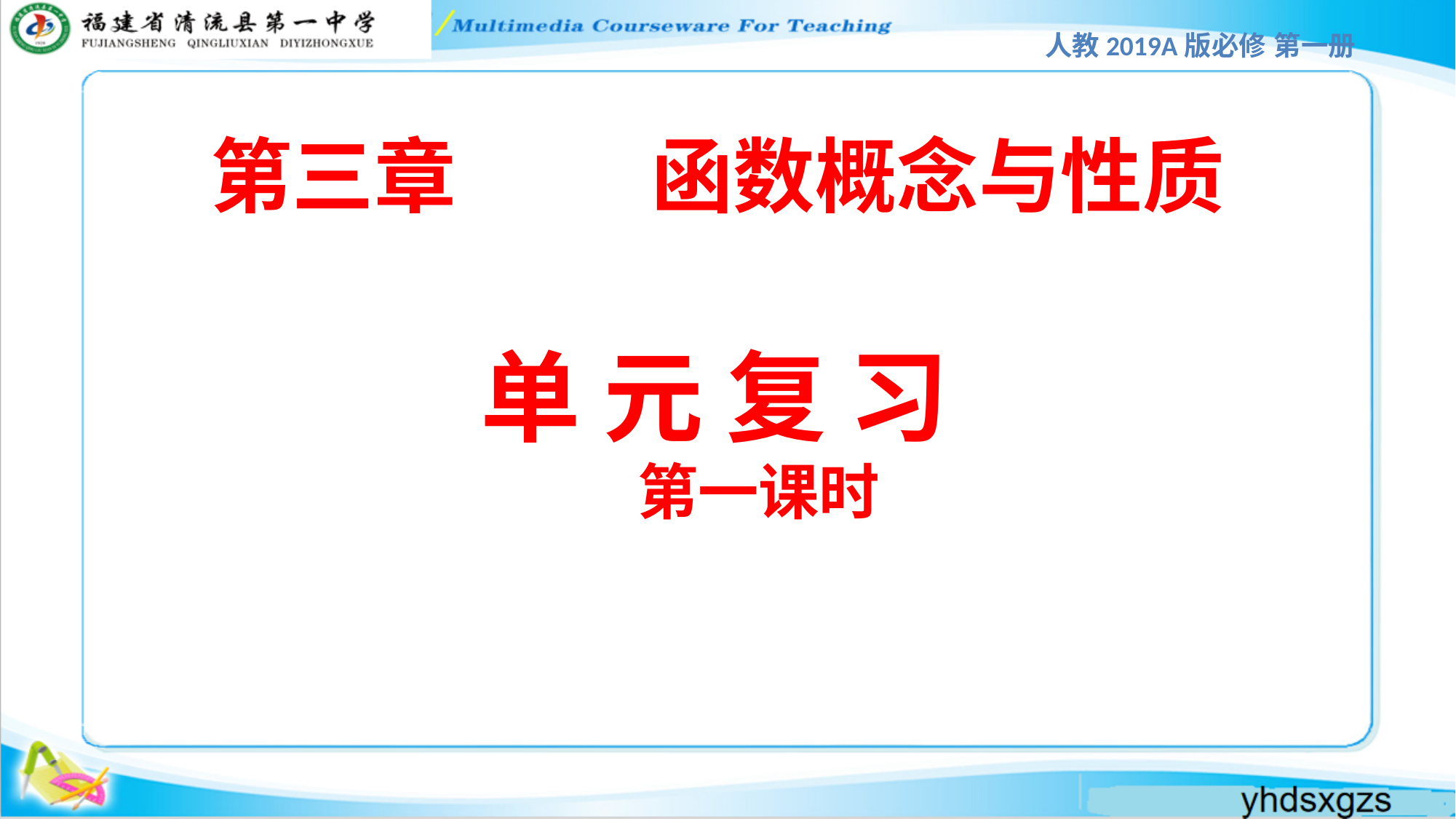

人教2019A版必修 第一册
第三章     　函数概念与性质

单 元 复 习
第一课时